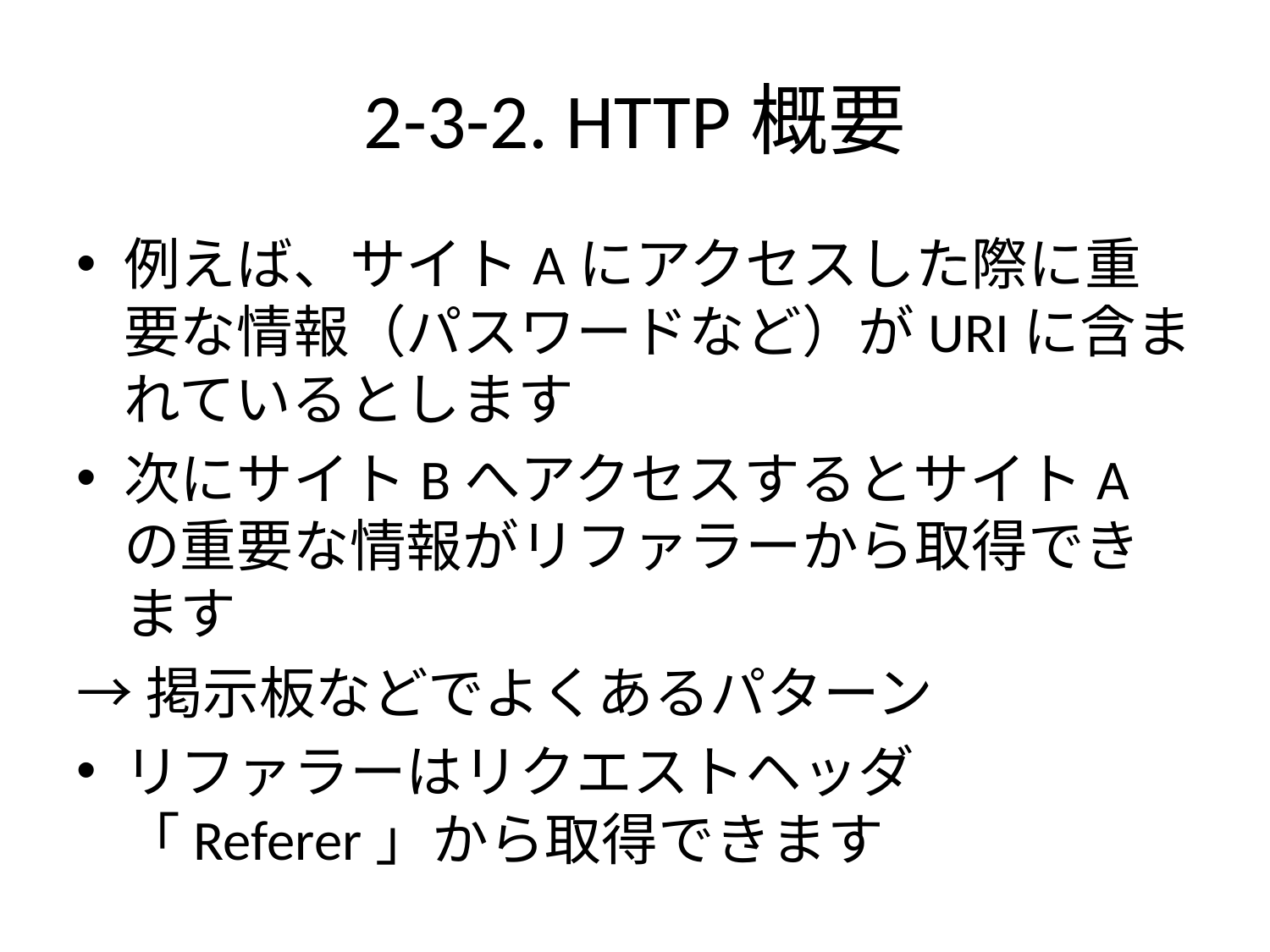

# 2-3-2. HTTP概要
例えば、サイトAにアクセスした際に重要な情報（パスワードなど）がURIに含まれているとします
次にサイトBへアクセスするとサイトAの重要な情報がリファラーから取得できます
→掲示板などでよくあるパターン
リファラーはリクエストヘッダ「Referer」から取得できます